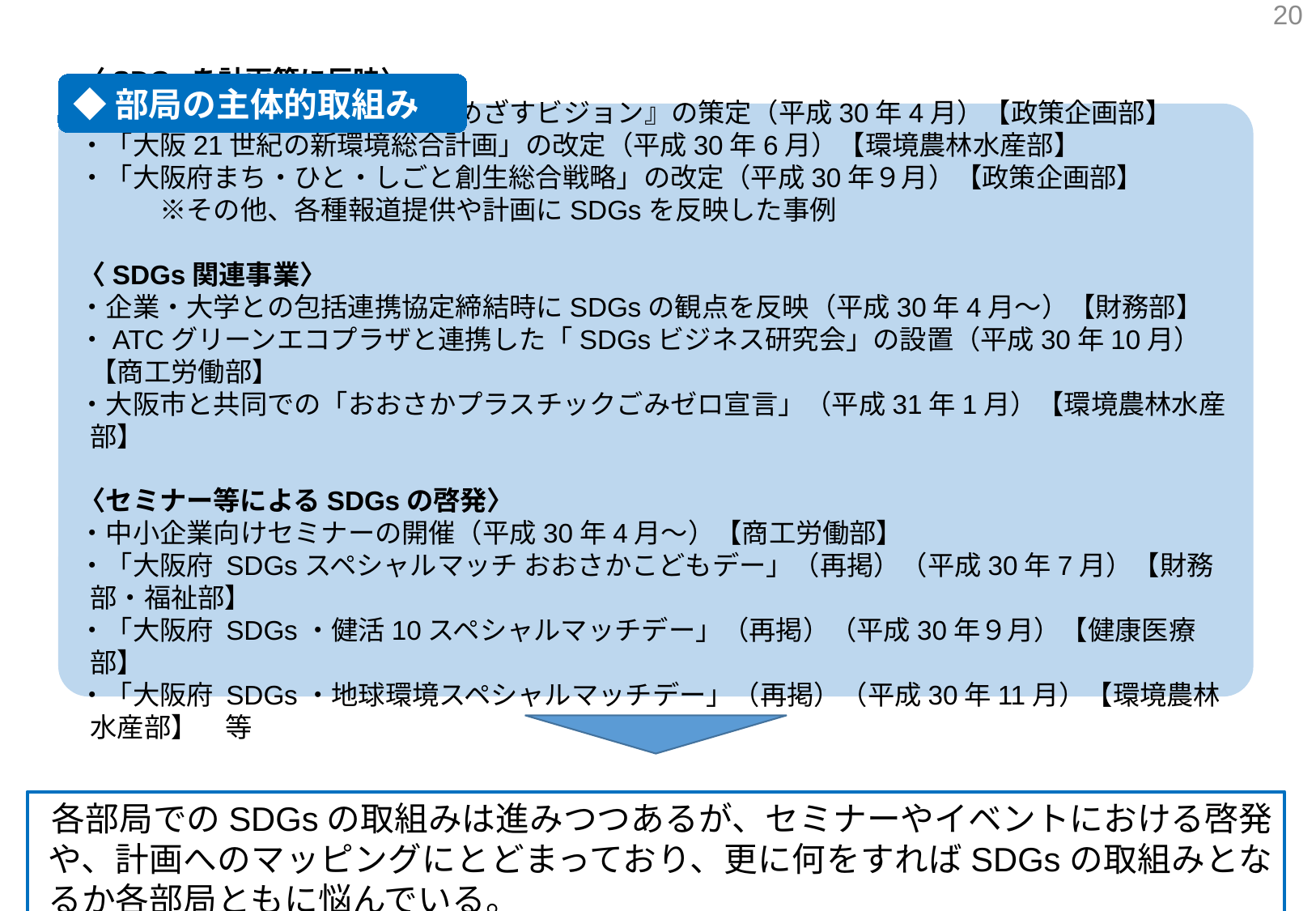

20
◆部局の主体的取組み
〈SDGsを計画等に反映〉
・『「いのち輝く未来社会」をめざすビジョン』の策定（平成30年4月）【政策企画部】
・「大阪21世紀の新環境総合計画」の改定（平成30年6月）【環境農林水産部】
・「大阪府まち・ひと・しごと創生総合戦略」の改定（平成30年９月）【政策企画部】
　　　※その他、各種報道提供や計画にSDGsを反映した事例

〈SDGs関連事業〉
・企業・大学との包括連携協定締結時にSDGsの観点を反映（平成30年4月～）【財務部】
・ATCグリーンエコプラザと連携した「SDGsビジネス研究会」の設置（平成30年10月）【商工労働部】
・大阪市と共同での「おおさかプラスチックごみゼロ宣言」（平成31年1月）【環境農林水産部】

〈セミナー等によるSDGsの啓発〉
・中小企業向けセミナーの開催（平成30年4月～）【商工労働部】
・「大阪府 SDGsスペシャルマッチ おおさかこどもデー」（再掲）（平成30年7月）【財務部・福祉部】
・「大阪府 SDGs・健活10スペシャルマッチデー」（再掲）（平成30年９月）【健康医療部】
・「大阪府 SDGs・地球環境スペシャルマッチデー」（再掲）（平成30年11月）【環境農林水産部】　等

各部局でのSDGsの取組みは進みつつあるが、セミナーやイベントにおける啓発や、計画へのマッピングにとどまっており、更に何をすればSDGsの取組みとなるか各部局ともに悩んでいる。